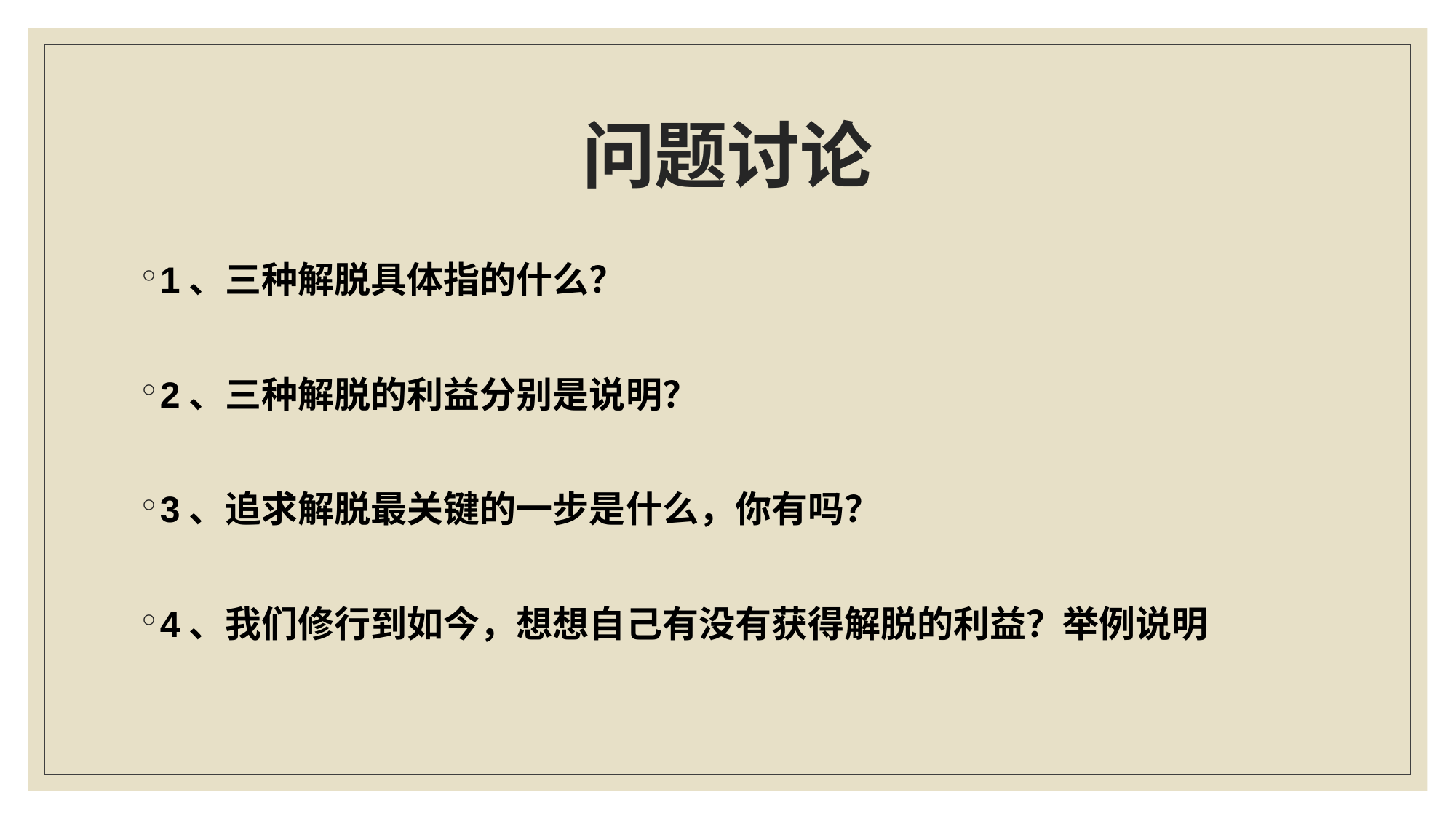

# 问题讨论
1、三种解脱具体指的什么？

2、三种解脱的利益分别是说明？

3、追求解脱最关键的一步是什么，你有吗？

4、我们修行到如今，想想自己有没有获得解脱的利益？举例说明